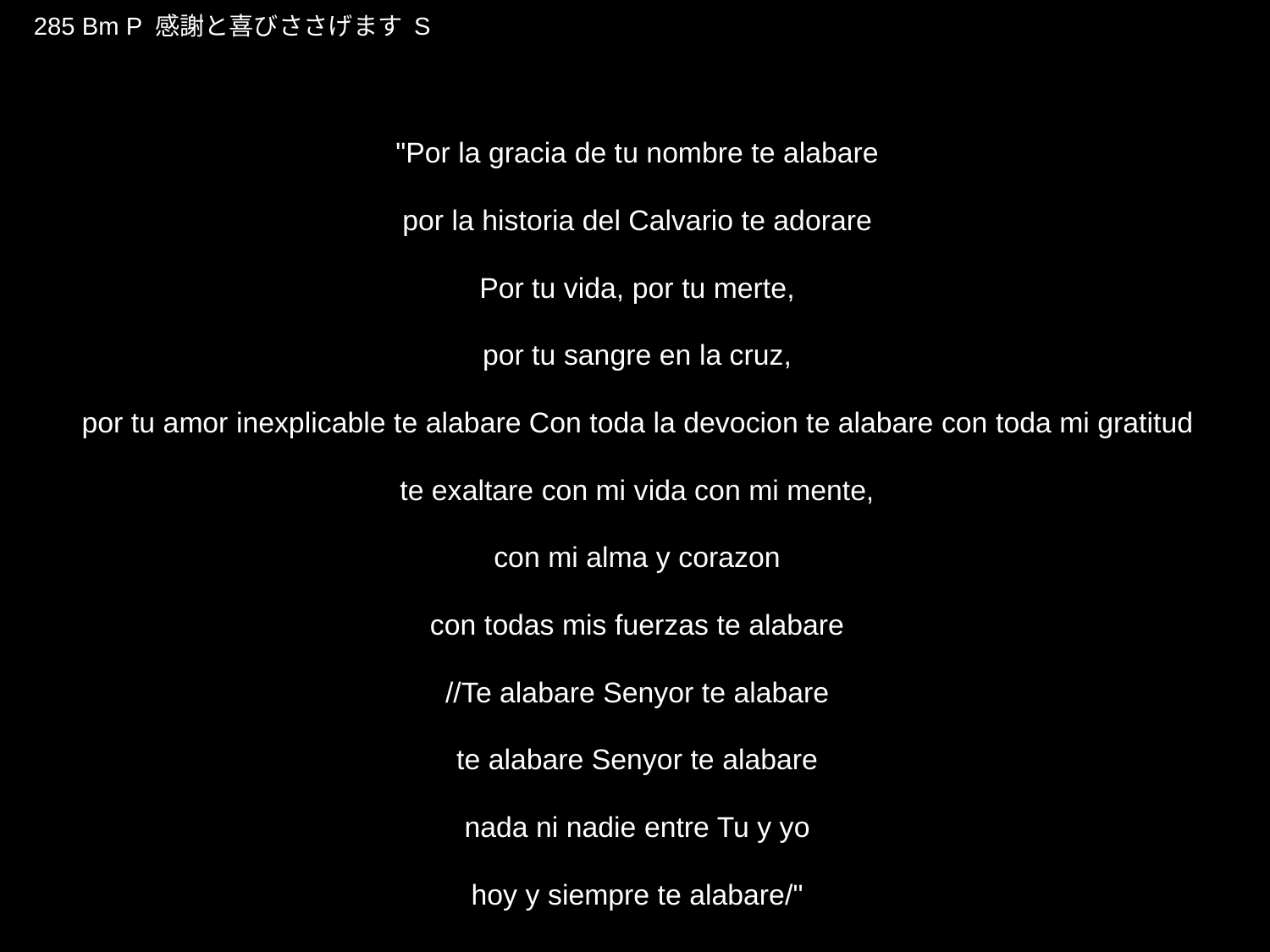

かんしゃとよろこびささげます
★P
285 Bm P 感謝と喜びささげます S
★２
"Por la gracia de tu nombre te alabare
por la historia del Calvario te adorare
Por tu vida, por tu merte,
por tu sangre en la cruz,
por tu amor inexplicable te alabare Con toda la devocion te alabare con toda mi gratitud
te exaltare con mi vida con mi mente,
con mi alma y corazon
con todas mis fuerzas te alabare
//Te alabare Senyor te alabare
te alabare Senyor te alabare
nada ni nadie entre Tu y yo
hoy y siempre te alabare/"